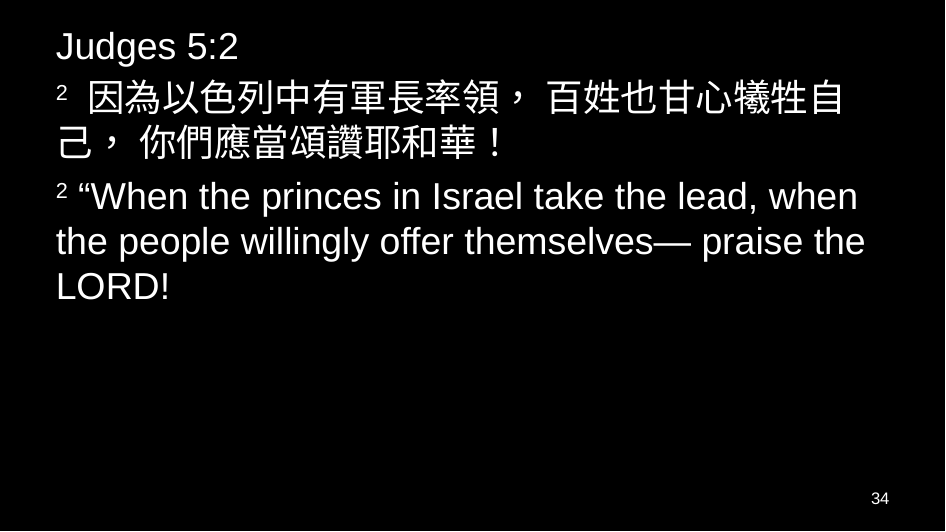

Judges 5:2
2 因為以色列中有軍長率領， 百姓也甘心犧牲自己， 你們應當頌讚耶和華！
2 “When the princes in Israel take the lead, when the people willingly offer themselves— praise the Lord!

34